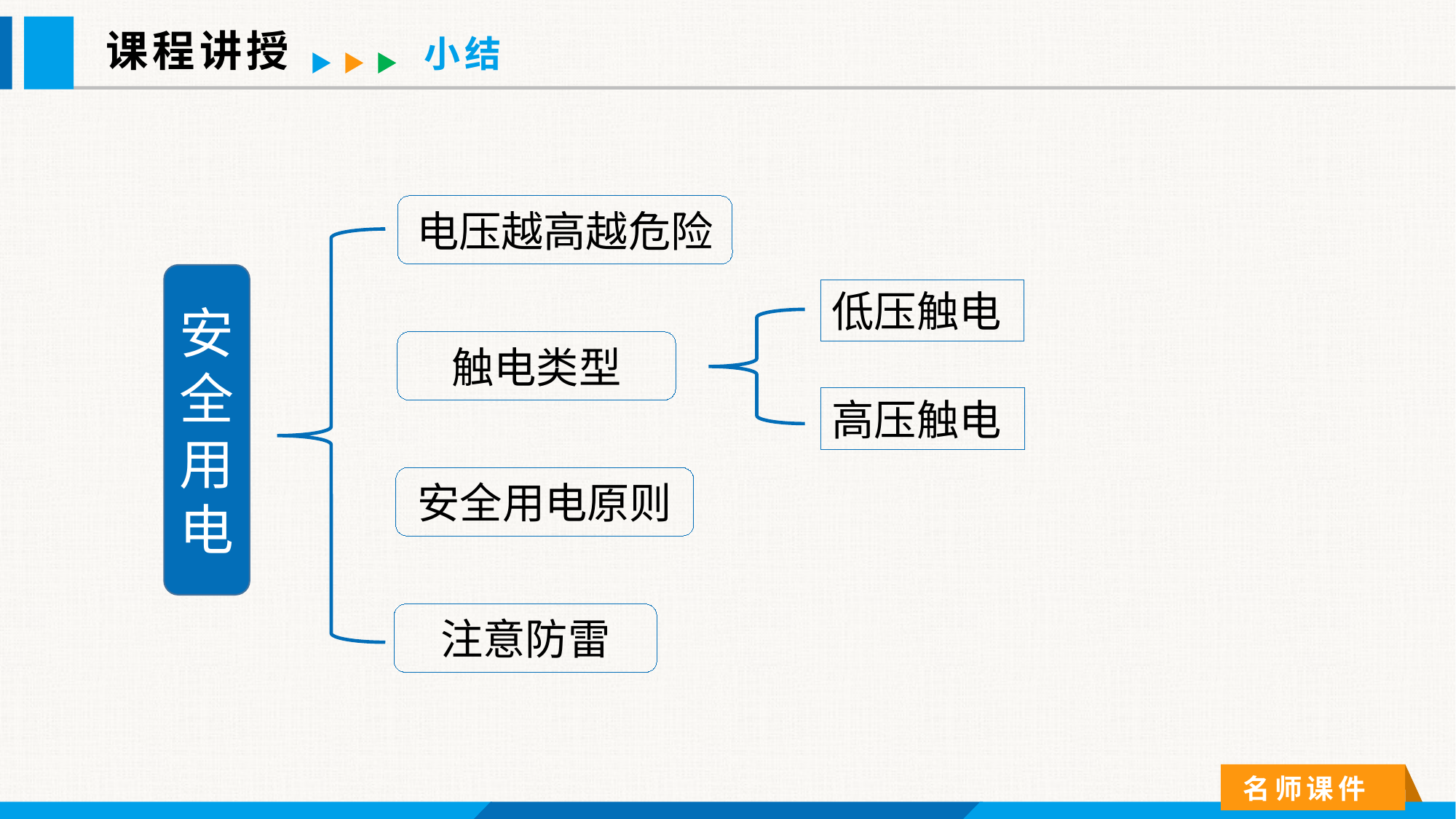

课程讲授
小结

电压越高越危险

安全用电
低压触电

触电类型
高压触电
安全用电原则
注意防雷